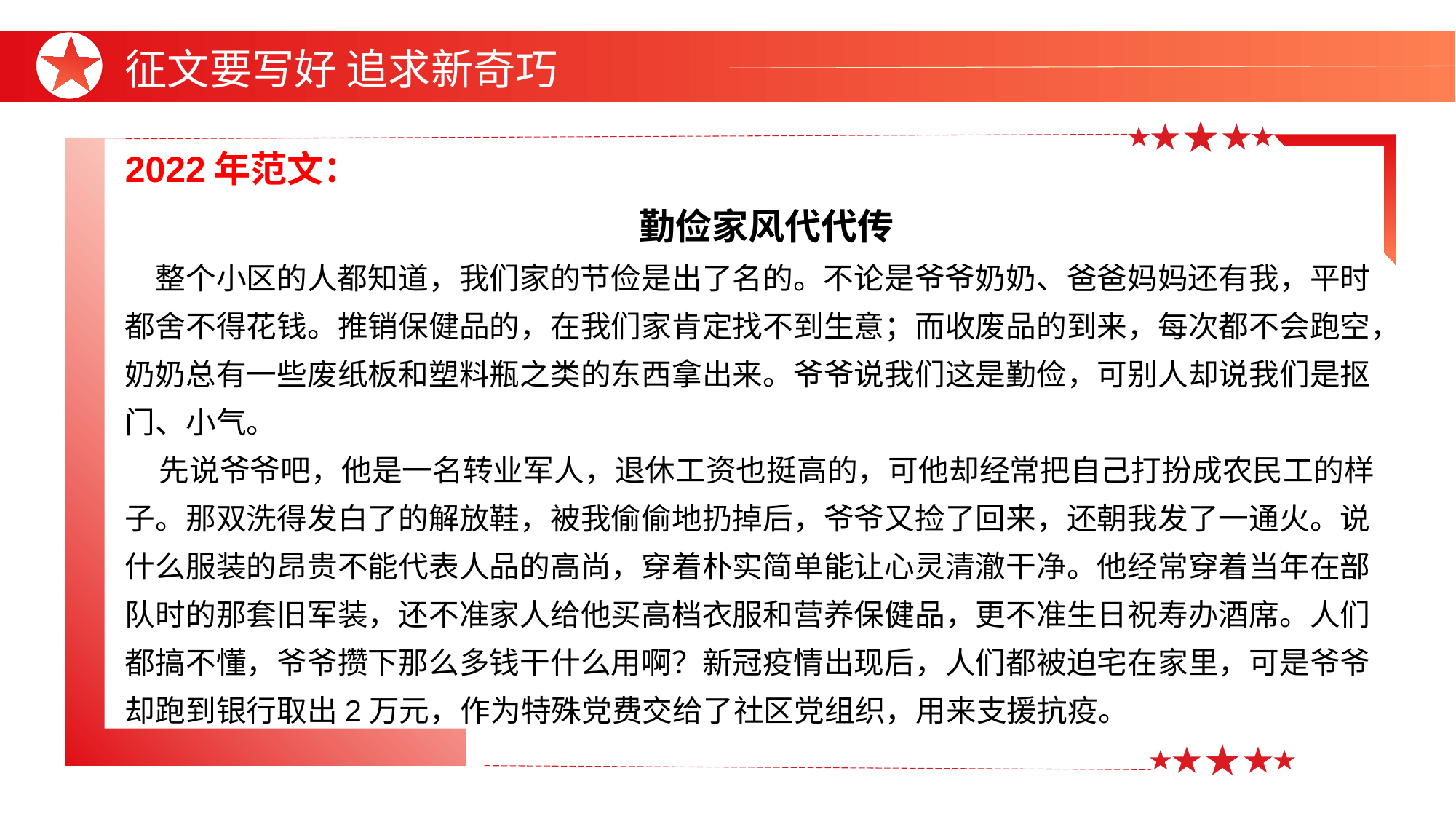

征文要写好 追求新奇巧

2022年范文：
   勤俭家风代代传
    整个小区的人都知道，我们家的节俭是出了名的。不论是爷爷奶奶、爸爸妈妈还有我，平时都舍不得花钱。推销保健品的，在我们家肯定找不到生意；而收废品的到来，每次都不会跑空，奶奶总有一些废纸板和塑料瓶之类的东西拿出来。爷爷说我们这是勤俭，可别人却说我们是抠门、小气。
    先说爷爷吧，他是一名转业军人，退休工资也挺高的，可他却经常把自己打扮成农民工的样子。那双洗得发白了的解放鞋，被我偷偷地扔掉后，爷爷又捡了回来，还朝我发了一通火。说什么服装的昂贵不能代表人品的高尚，穿着朴实简单能让心灵清澈干净。他经常穿着当年在部队时的那套旧军装，还不准家人给他买高档衣服和营养保健品，更不准生日祝寿办酒席。人们都搞不懂，爷爷攒下那么多钱干什么用啊？新冠疫情出现后，人们都被迫宅在家里，可是爷爷却跑到银行取出2万元，作为特殊党费交给了社区党组织，用来支援抗疫。